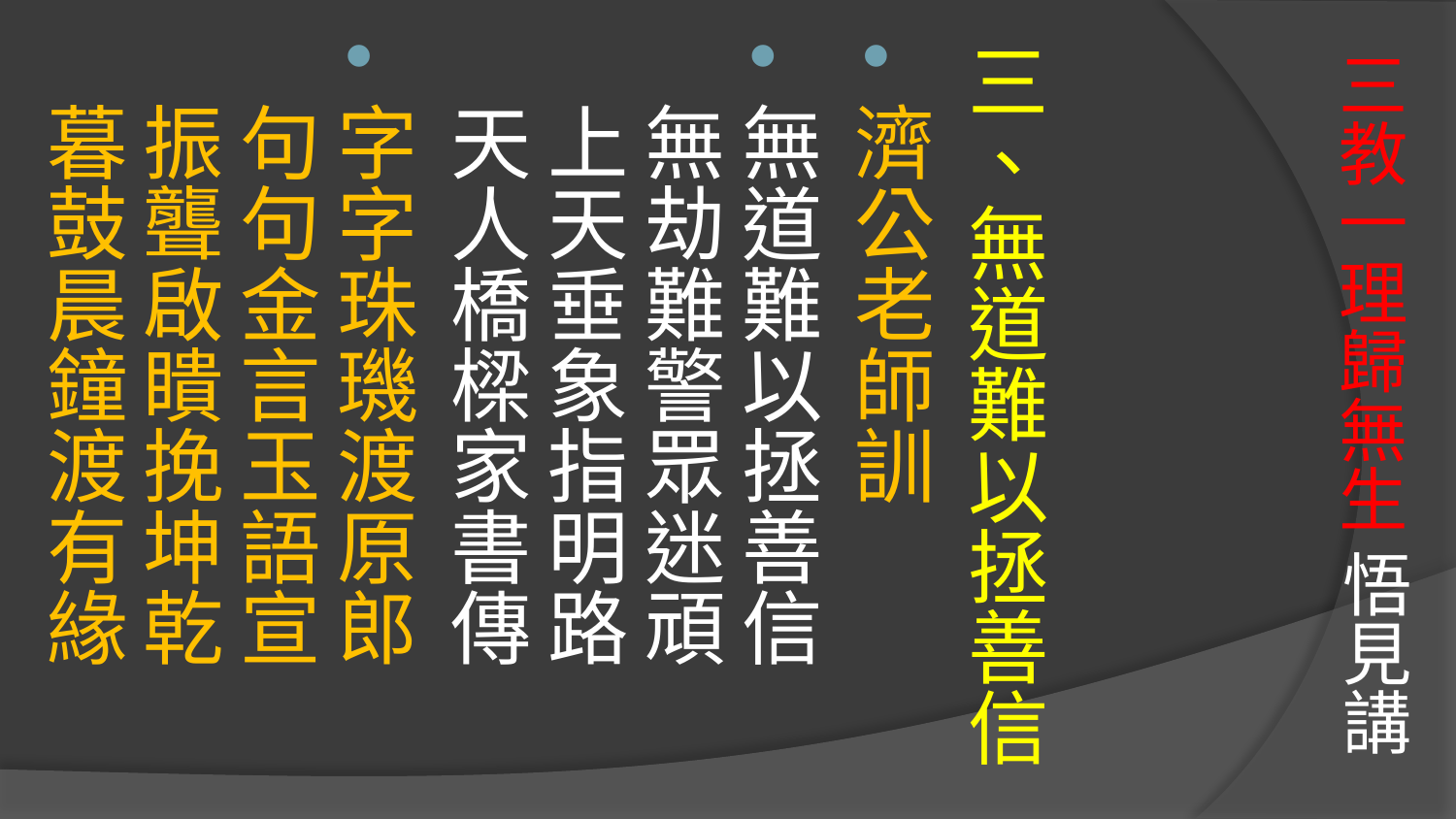

# 三教一理歸無生 悟見講
三、無道難以拯善信
濟公老師訓
無道難以拯善信　無劫難警眾迷頑 
上天垂象指明路　天人橋樑家書傳
字字珠璣渡原郎　句句金言玉語宣 
振聾啟瞶挽坤乾　暮鼓晨鐘渡有緣